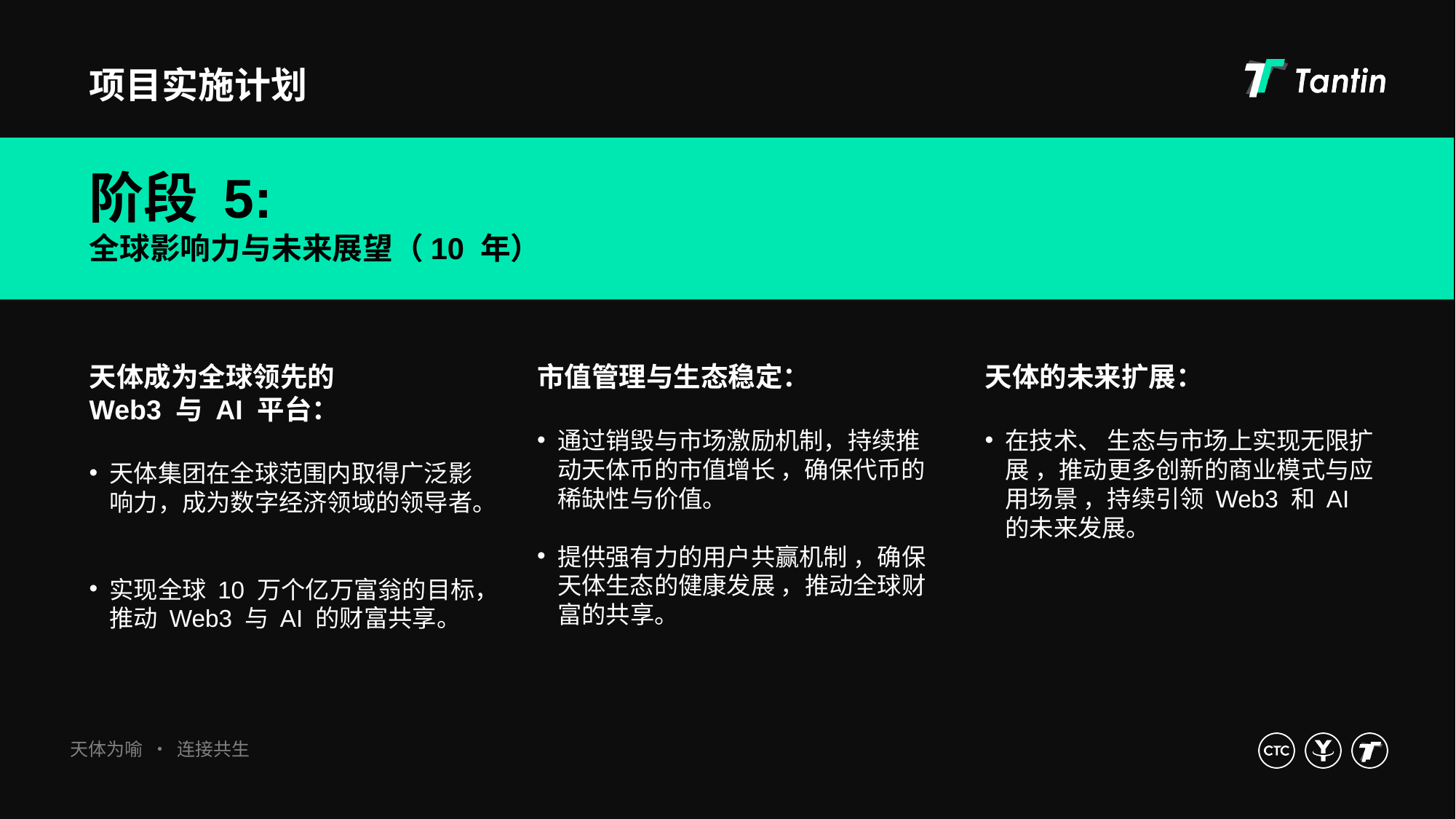

项目实施计划

阶段 5:
全球影响力与未来展望（10 年）
天体成为全球领先的
Web3 与 AI 平台：
天体集团在全球范围内取得广泛影响力，成为数字经济领域的领导者。

实现全球 10 万个亿万富翁的目标，推动 Web3 与 AI 的财富共享。
市值管理与生态稳定：
通过销毁与市场激励机制，持续推动天体币的市值增长 ，确保代币的稀缺性与价值。

提供强有力的用户共赢机制 ，确保天体生态的健康发展 ，推动全球财富的共享。
天体的未来扩展：
在技术、 生态与市场上实现无限扩展 ，推动更多创新的商业模式与应用场景 ，持续引领 Web3 和 AI 的未来发展。